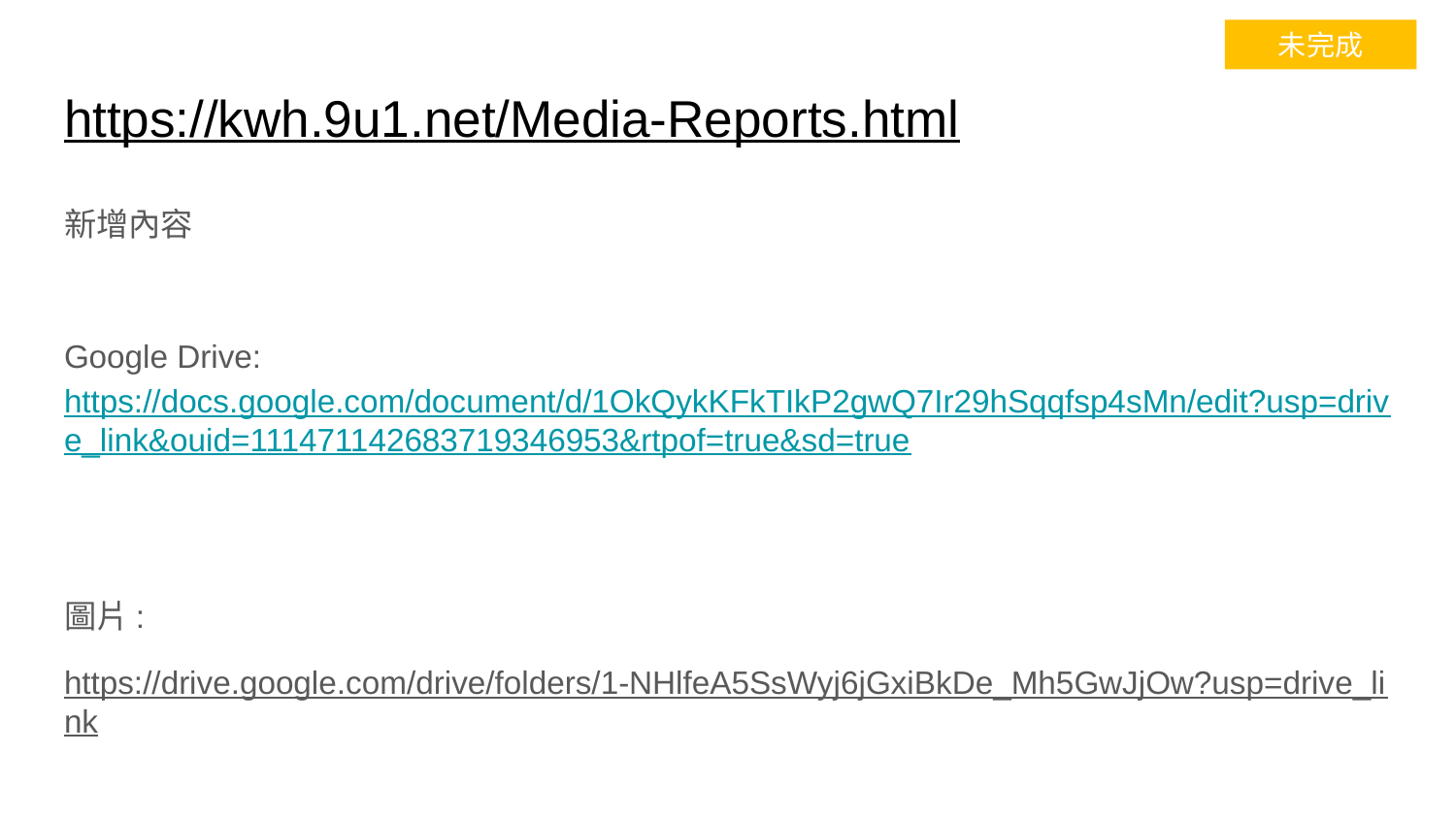

未完成
# https://kwh.9u1.net/Media-Reports.html
新增內容

Google Drive: https://docs.google.com/document/d/1OkQykKFkTIkP2gwQ7Ir29hSqqfsp4sMn/edit?usp=drive_link&ouid=111471142683719346953&rtpof=true&sd=true

圖片:
https://drive.google.com/drive/folders/1-NHlfeA5SsWyj6jGxiBkDe_Mh5GwJjOw?usp=drive_link